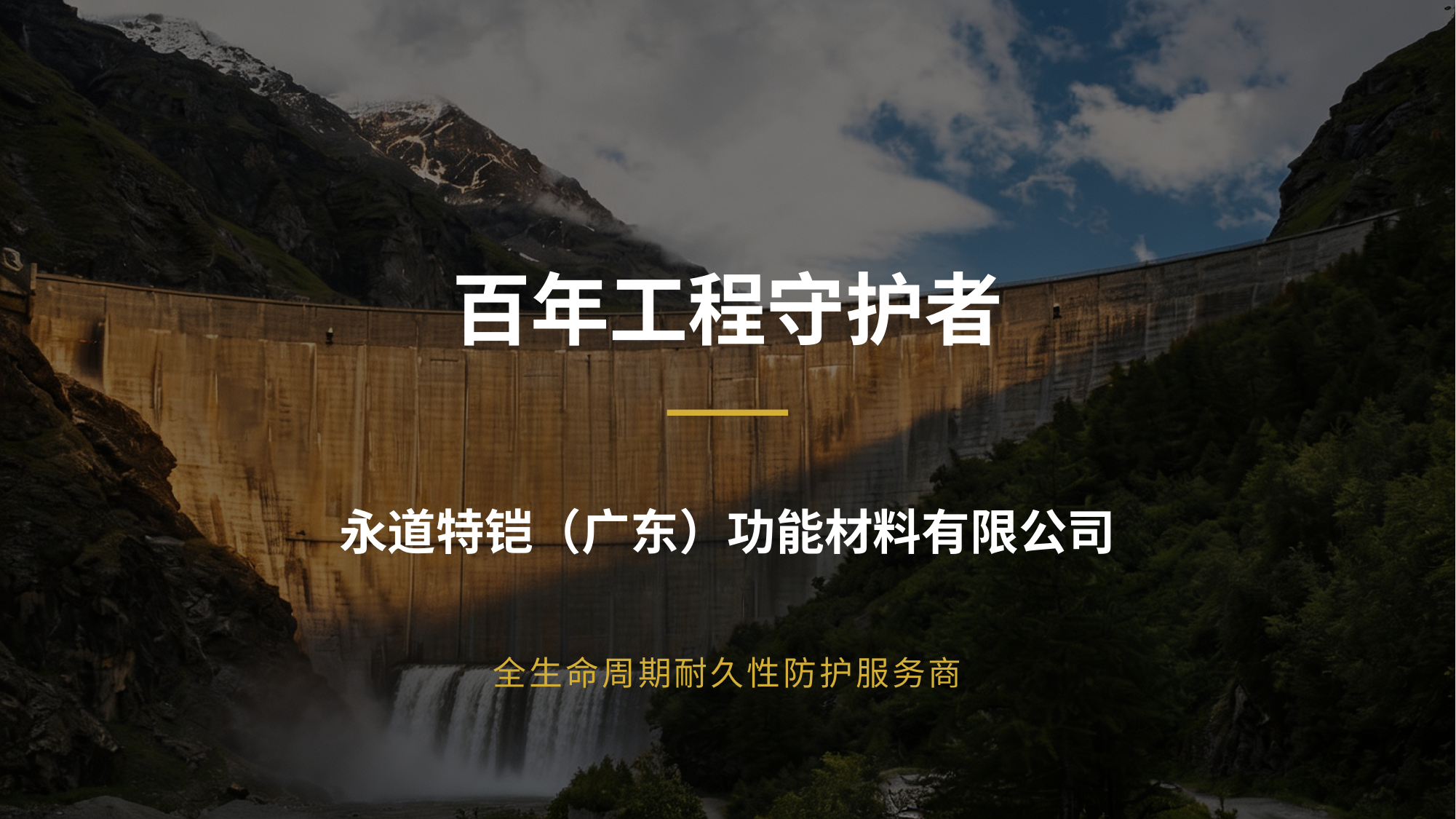

百年工程守护者

永道特铠（广东）功能材料有限公司
全生命周期耐久性防护服务商